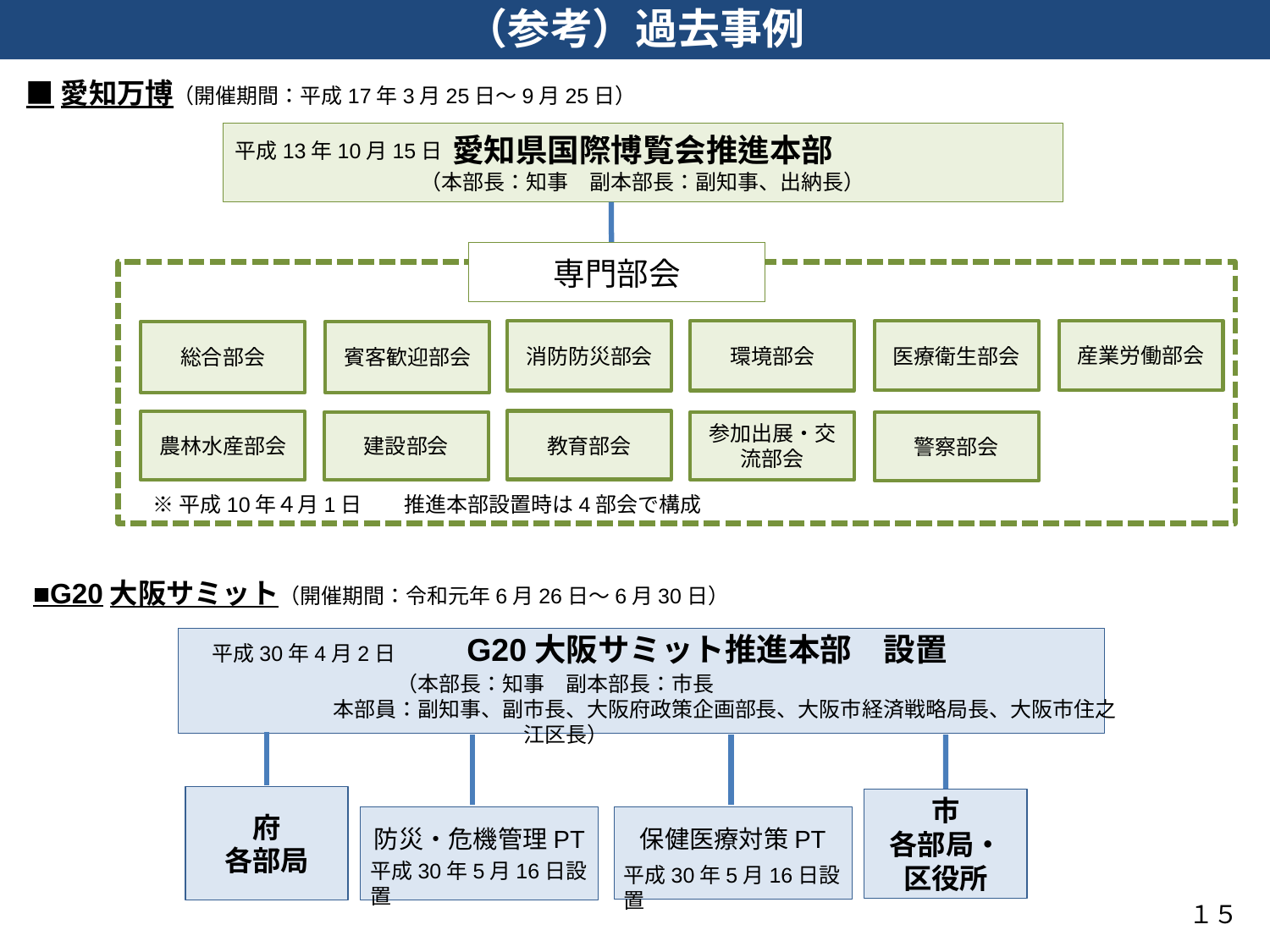

（参考）過去事例
■愛知万博（開催期間：平成17年3月25日～9月25日）
愛知県国際博覧会推進本部
（本部長：知事　副本部長：副知事、出納長）
平成13年10月15日

専門部会

産業労働部会
環境部会
消防防災部会
医療衛生部会
賓客歓迎部会
総合部会
教育部会
農林水産部会
建設部会
参加出展・交流部会
警察部会
※平成10年４月1日　　推進本部設置時は4部会で構成
■G20大阪サミット（開催期間：令和元年6月26日～6月30日）
　平成30年4月2日　　G20大阪サミット推進本部　設置

（本部長：知事　副本部長：市長
　　　　　　　　　　　　　　　本部員：副知事、副市長、大阪府政策企画部長、大阪市経済戦略局長、大阪市住之江区長）
府
各部局
市
各部局・
区役所
保健医療対策PT

防災・危機管理PT

平成30年5月16日設置
平成30年5月16日設置
１５